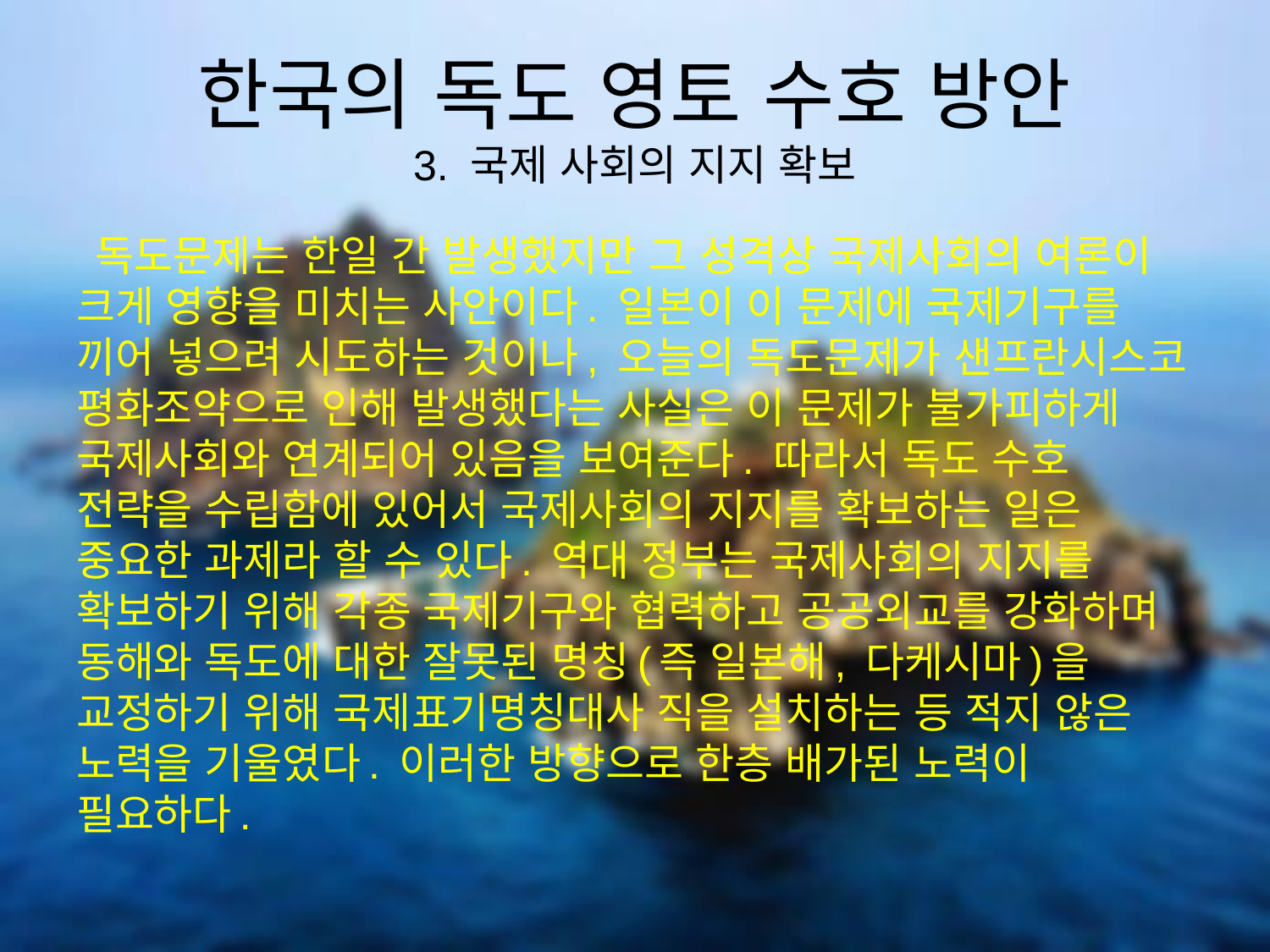

# 한국의 독도 영토 수호 방안 3. 국제 사회의 지지 확보
 독도문제는 한일 간 발생했지만 그 성격상 국제사회의 여론이 크게 영향을 미치는 사안이다. 일본이 이 문제에 국제기구를 끼어 넣으려 시도하는 것이나, 오늘의 독도문제가 샌프란시스코 평화조약으로 인해 발생했다는 사실은 이 문제가 불가피하게 국제사회와 연계되어 있음을 보여준다. 따라서 독도 수호 전략을 수립함에 있어서 국제사회의 지지를 확보하는 일은 중요한 과제라 할 수 있다. 역대 정부는 국제사회의 지지를 확보하기 위해 각종 국제기구와 협력하고 공공외교를 강화하며 동해와 독도에 대한 잘못된 명칭(즉 일본해, 다케시마)을 교정하기 위해 국제표기명칭대사 직을 설치하는 등 적지 않은 노력을 기울였다. 이러한 방향으로 한층 배가된 노력이 필요하다.